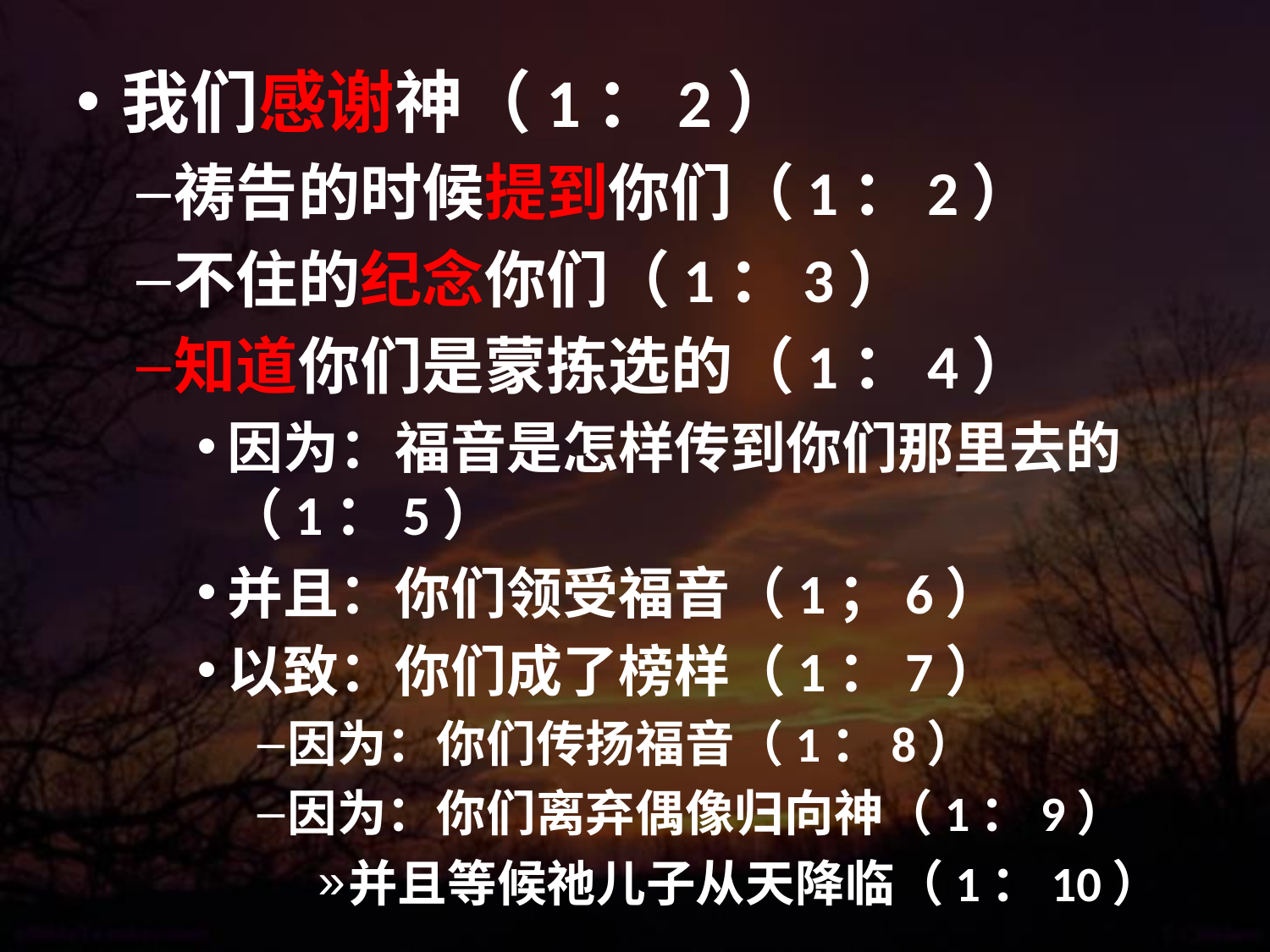

我们感谢神（1：2）
祷告的时候提到你们（1：2）
不住的纪念你们（1：3）
知道你们是蒙拣选的（1：4）
因为：福音是怎样传到你们那里去的（1：5）
并且：你们领受福音（1；6）
以致：你们成了榜样（1：7）
因为：你们传扬福音（1：8）
因为：你们离弃偶像归向神（1：9）
并且等候祂儿子从天降临（1：10）